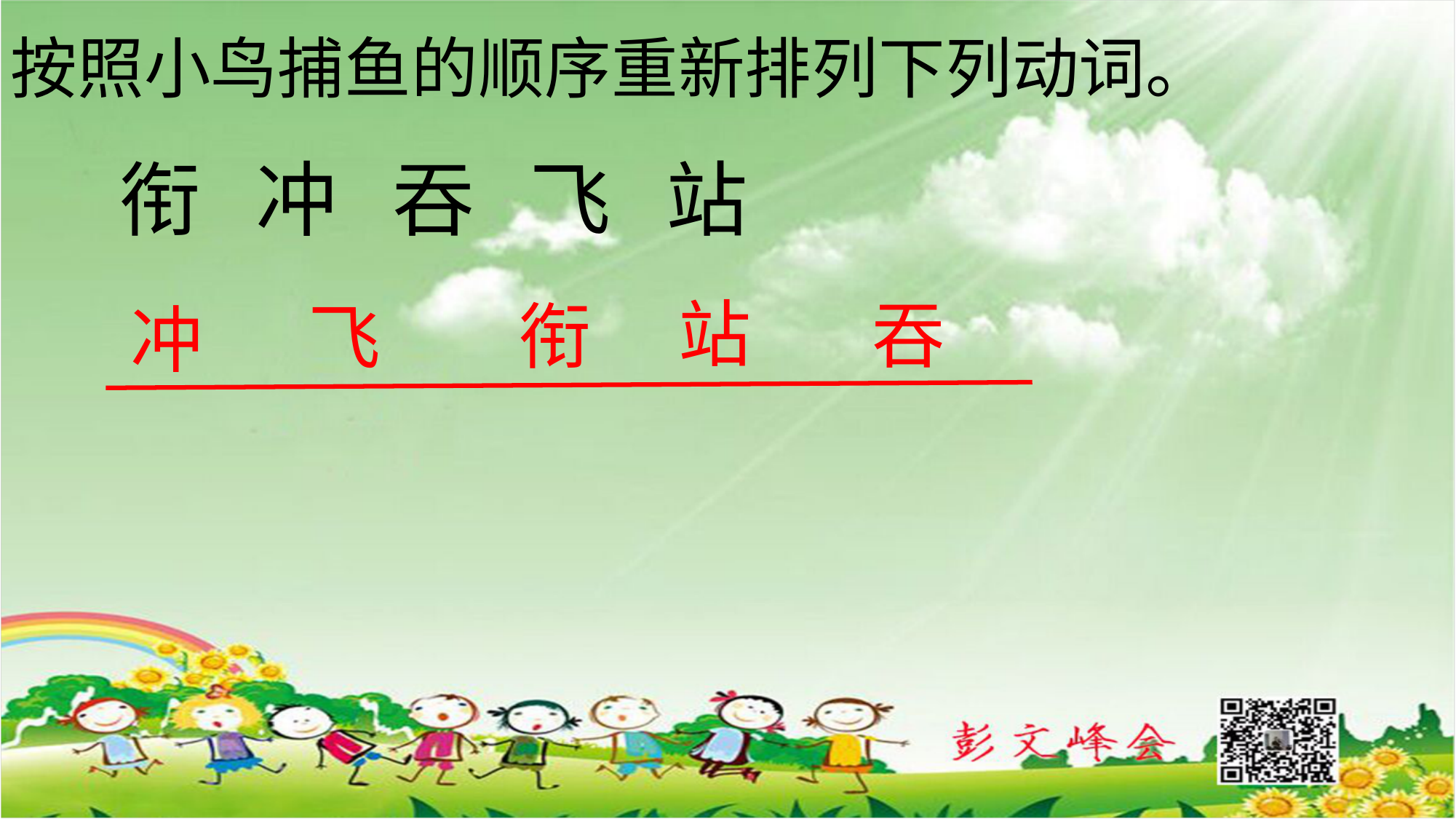

按照小鸟捕鱼的顺序重新排列下列动词。
衔   冲   吞   飞   站
站
吞
衔
飞
冲